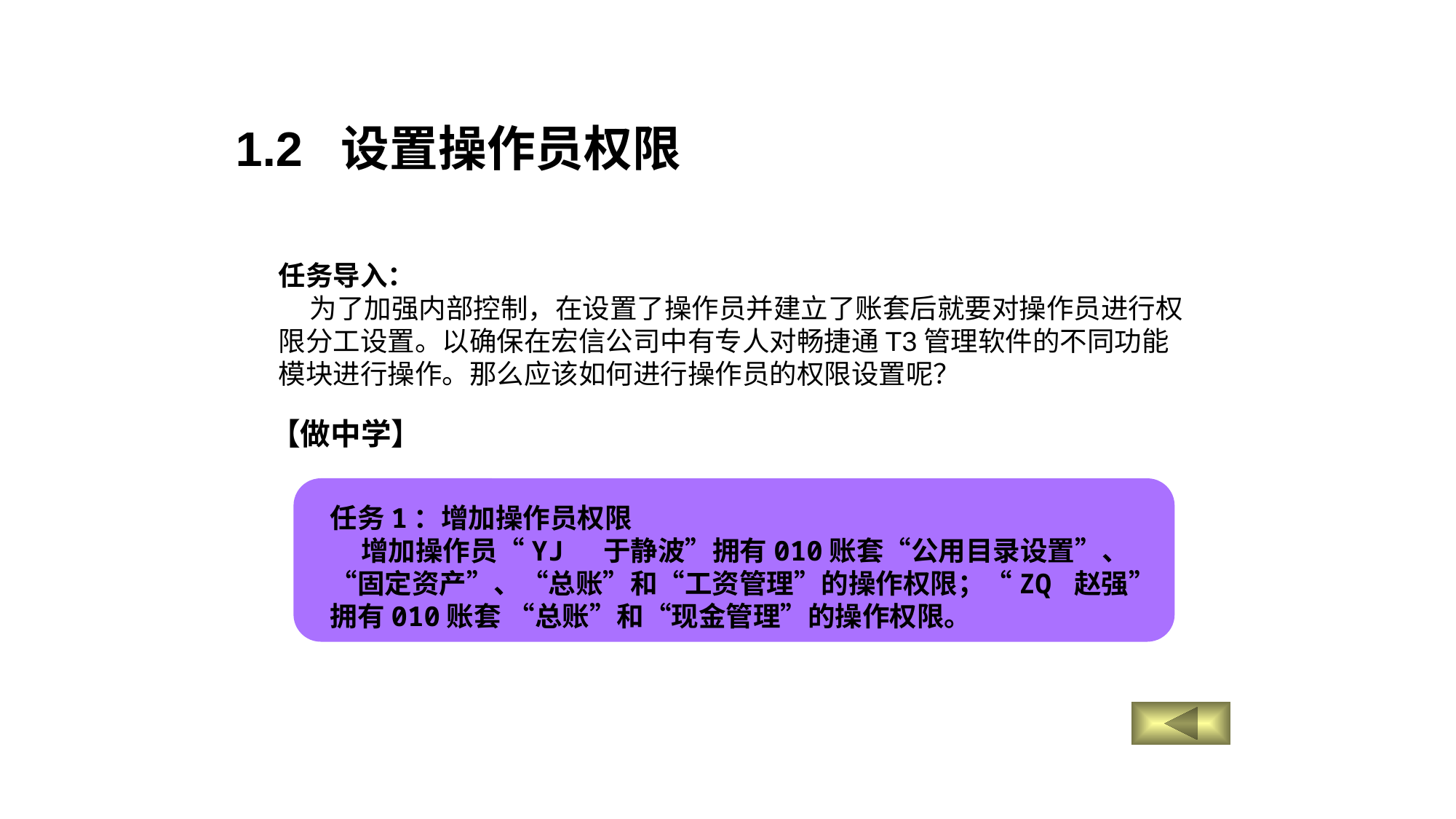

1.2  设置操作员权限
任务导入：
    为了加强内部控制，在设置了操作员并建立了账套后就要对操作员进行权限分工设置。以确保在宏信公司中有专人对畅捷通T3管理软件的不同功能模块进行操作。那么应该如何进行操作员的权限设置呢？
【做中学】

任务1：增加操作员权限
    增加操作员“YJ  于静波”拥有010账套“公用目录设置”、“固定资产”、“总账”和“工资管理”的操作权限；“ZQ 赵强”拥有010账套 “总账”和“现金管理”的操作权限。